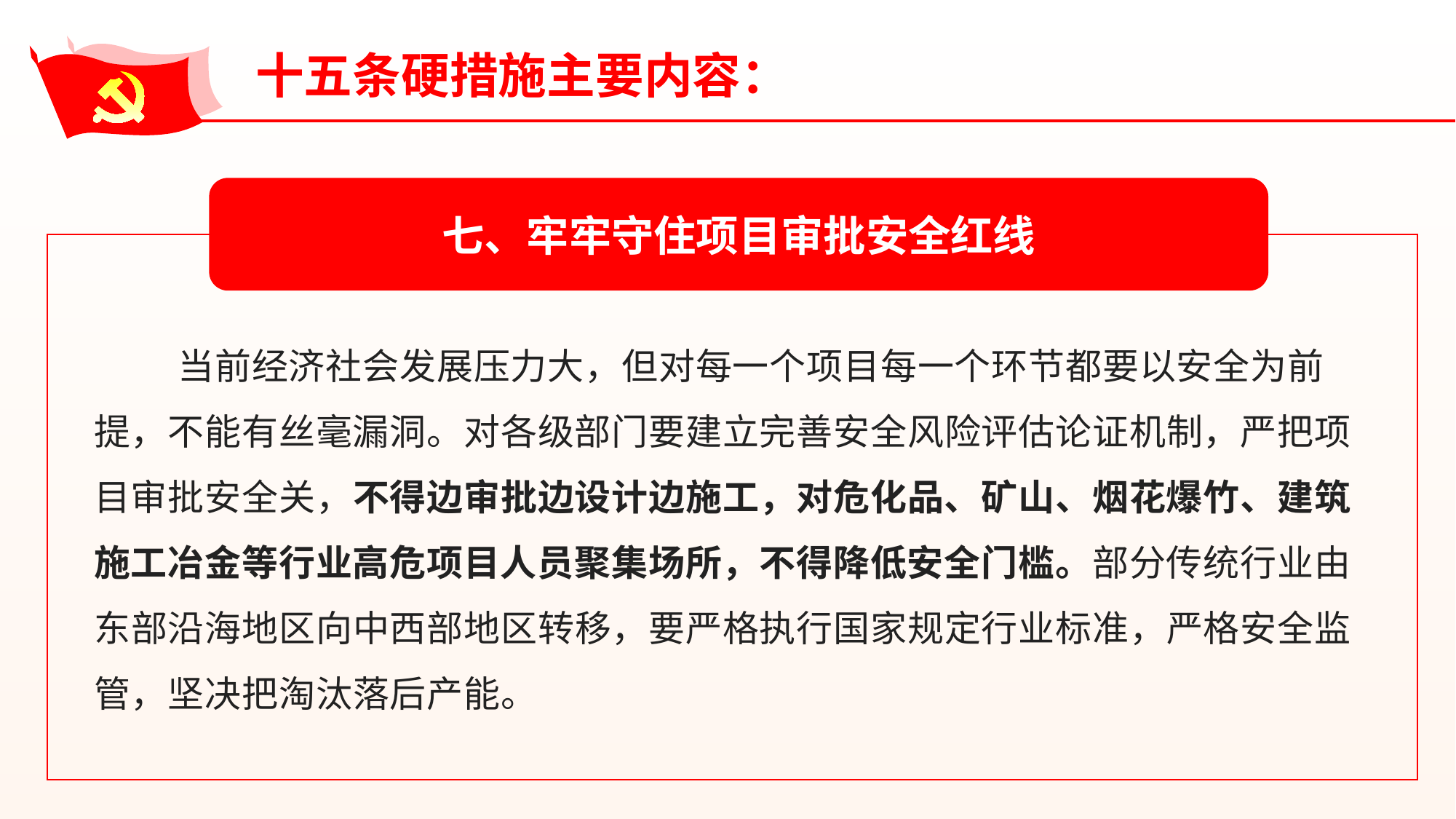

十五条硬措施主要内容：
七、牢牢守住项目审批安全红线

   当前经济社会发展压力大，但对每一个项目每一个环节都要以安全为前提，不能有丝毫漏洞。对各级部门要建立完善安全风险评估论证机制，严把项目审批安全关，不得边审批边设计边施工，对危化品、矿山、烟花爆竹、建筑施工冶金等行业高危项目人员聚集场所，不得降低安全门槛。部分传统行业由东部沿海地区向中西部地区转移，要严格执行国家规定行业标准，严格安全监管，坚决把淘汰落后产能。